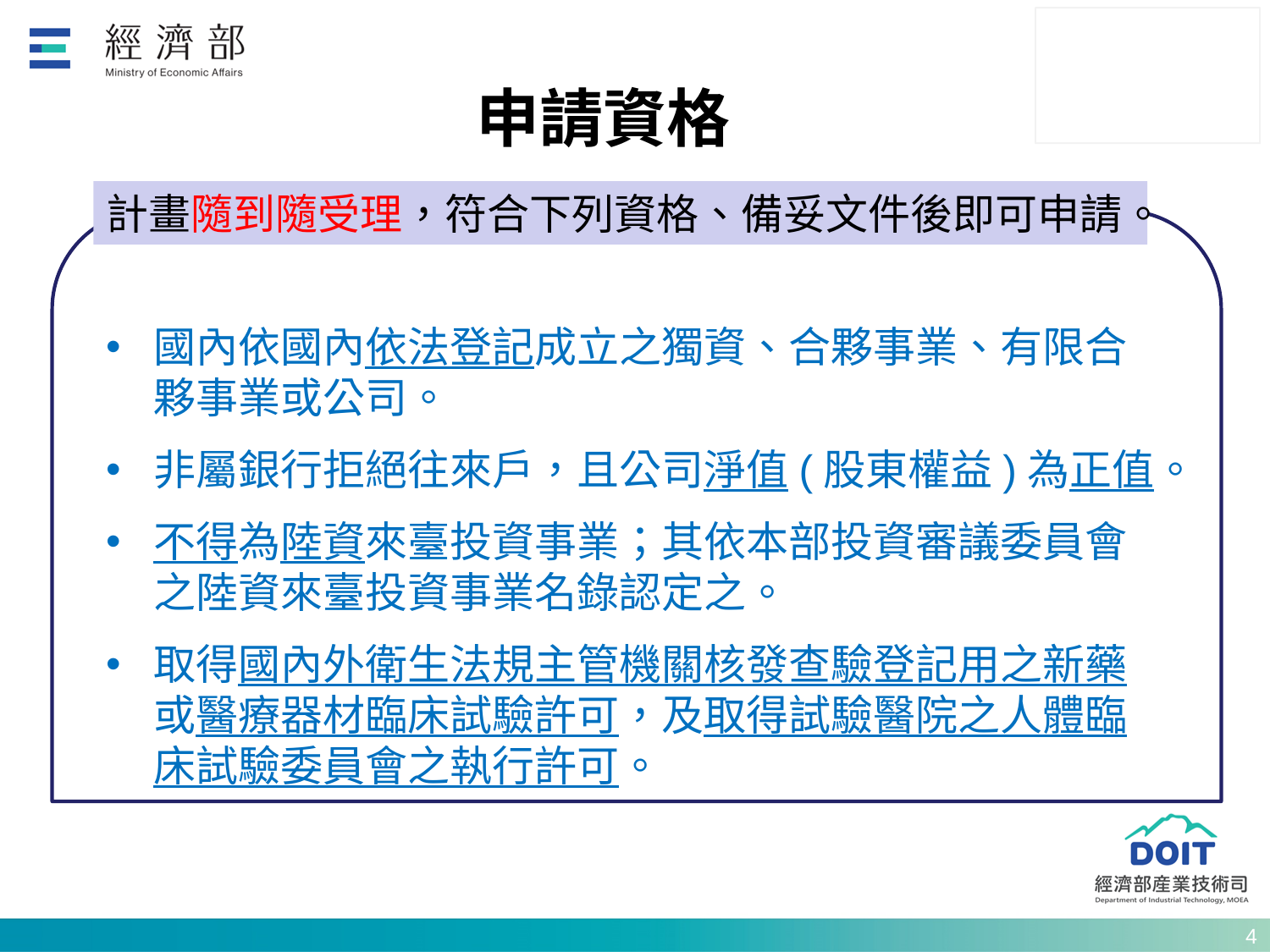

# 申請資格

計畫隨到隨受理，符合下列資格、備妥文件後即可申請。

國內依國內依法登記成立之獨資、合夥事業、有限合夥事業或公司。
非屬銀行拒絕往來戶，且公司淨值(股東權益)為正值。
不得為陸資來臺投資事業；其依本部投資審議委員會之陸資來臺投資事業名錄認定之。
取得國內外衛生法規主管機關核發查驗登記用之新藥或醫療器材臨床試驗許可，及取得試驗醫院之人體臨床試驗委員會之執行許可。
4